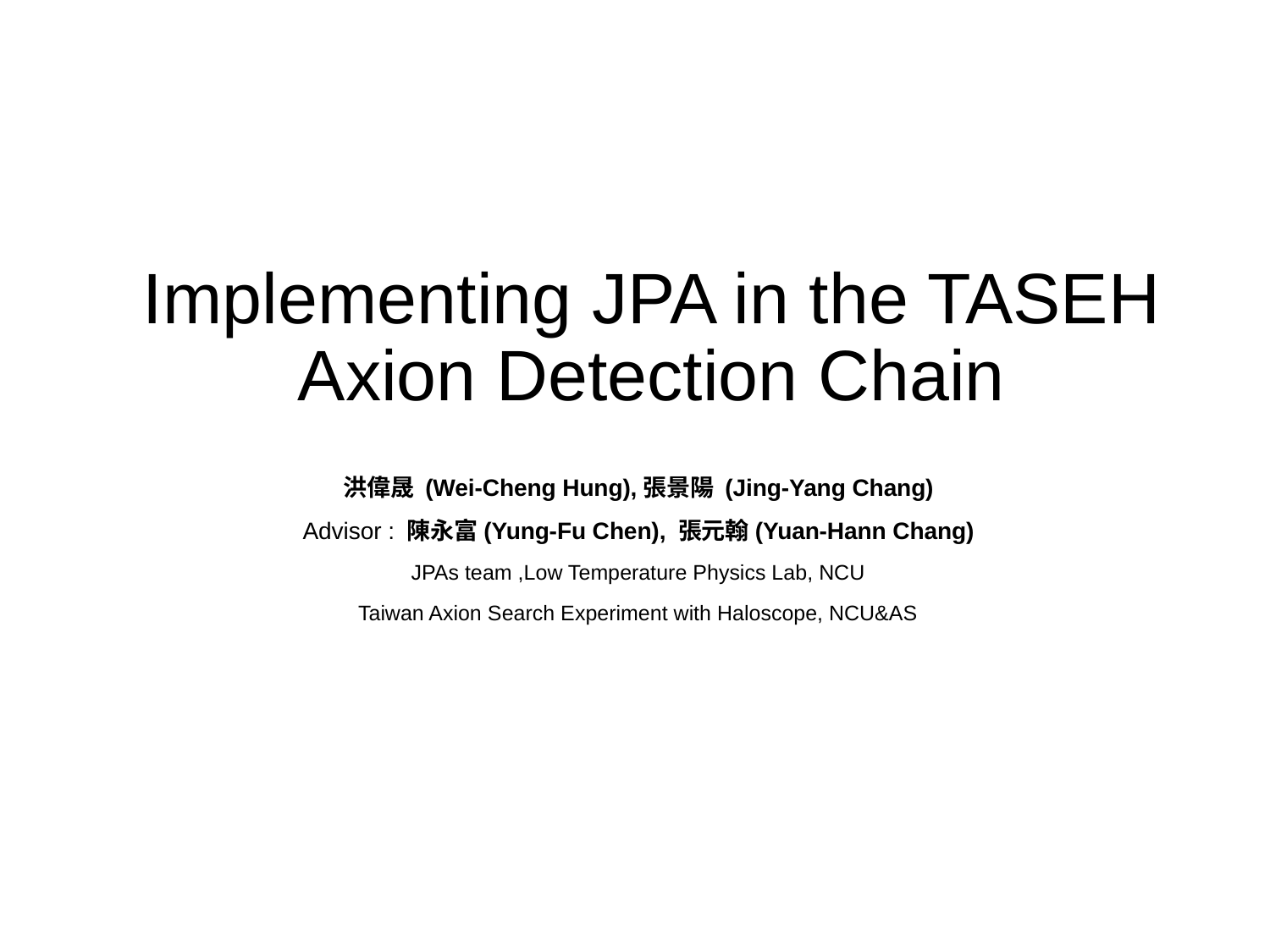

# Implementing JPA in the TASEH Axion Detection Chain
洪偉晟 (Wei-Cheng Hung),張景陽 (Jing-Yang Chang)
Advisor : 陳永富(Yung-Fu Chen), 張元翰(Yuan-Hann Chang)
JPAs team ,Low Temperature Physics Lab, NCU
Taiwan Axion Search Experiment with Haloscope, NCU&AS